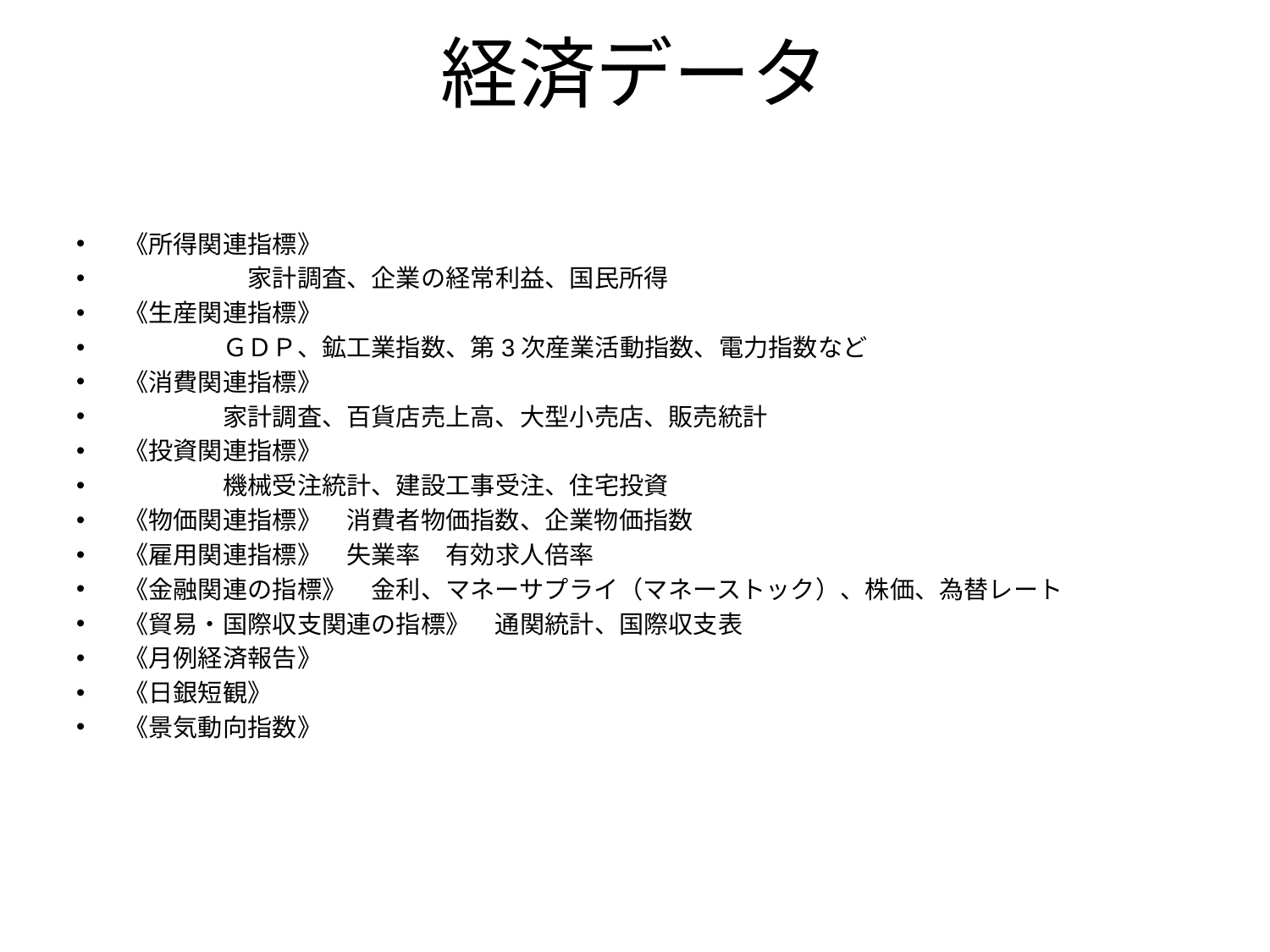

# 経済データ
《所得関連指標》
　　　　　家計調査、企業の経常利益、国民所得
《生産関連指標》
　　　　ＧＤＰ、鉱工業指数、第3次産業活動指数、電力指数など
《消費関連指標》
　　　　家計調査、百貨店売上高、大型小売店、販売統計
《投資関連指標》
　　　　機械受注統計、建設工事受注、住宅投資
《物価関連指標》　消費者物価指数、企業物価指数
《雇用関連指標》　失業率　有効求人倍率
《金融関連の指標》　金利、マネーサプライ（マネーストック）、株価、為替レート
《貿易・国際収支関連の指標》　通関統計、国際収支表
《月例経済報告》
《日銀短観》
《景気動向指数》